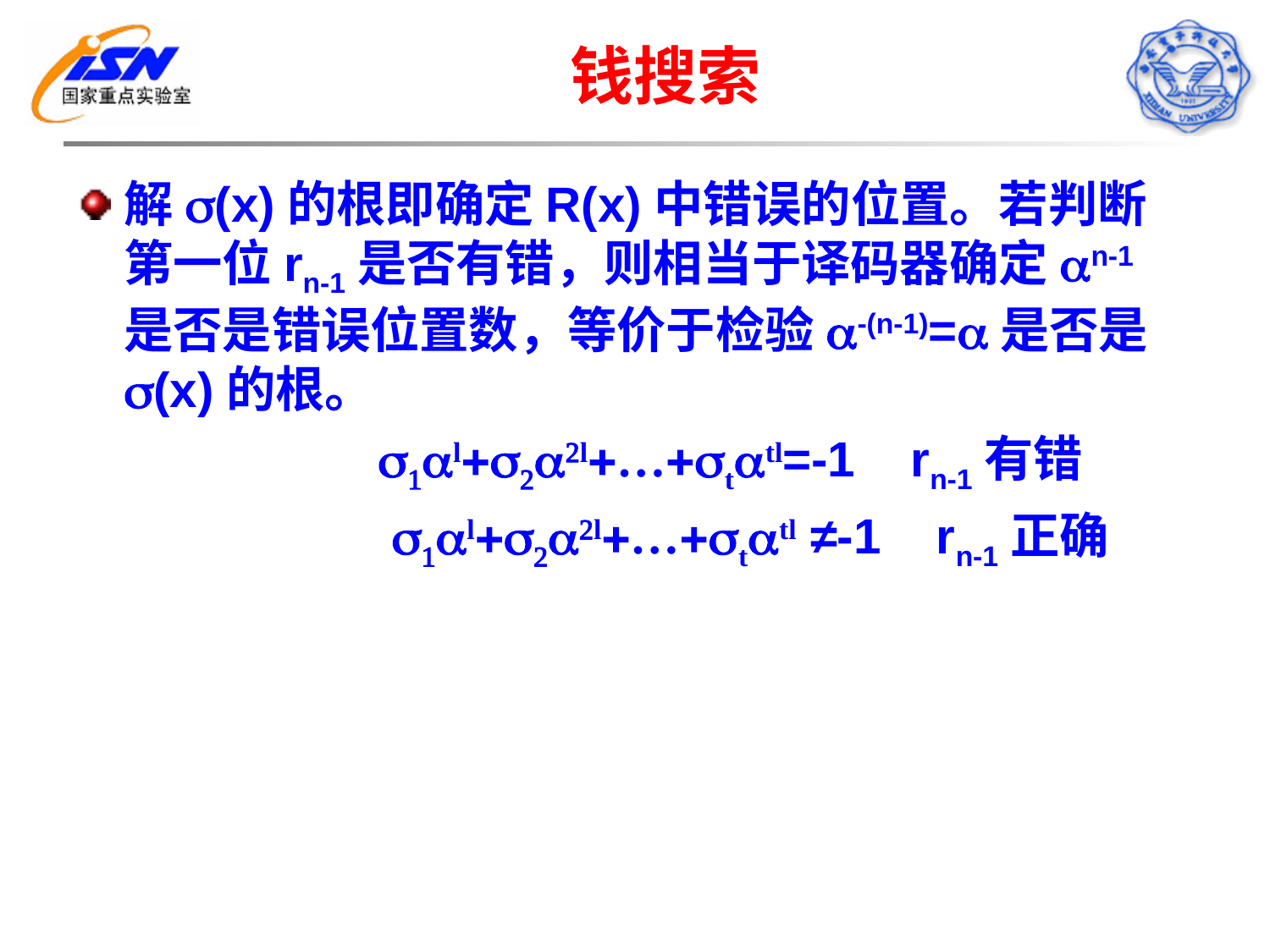

# 钱搜索
解σ(x)的根即确定R(x)中错误的位置。若判断第一位rn-1是否有错，则相当于译码器确定αn-1是否是错误位置数，等价于检验α-(n-1)=α是否是σ(x)的根。
			σ1αl+σ2α2l+…+σtαtl=-1    rn-1有错
			 σ1αl+σ2α2l+…+σtαtl ≠-1    rn-1正确